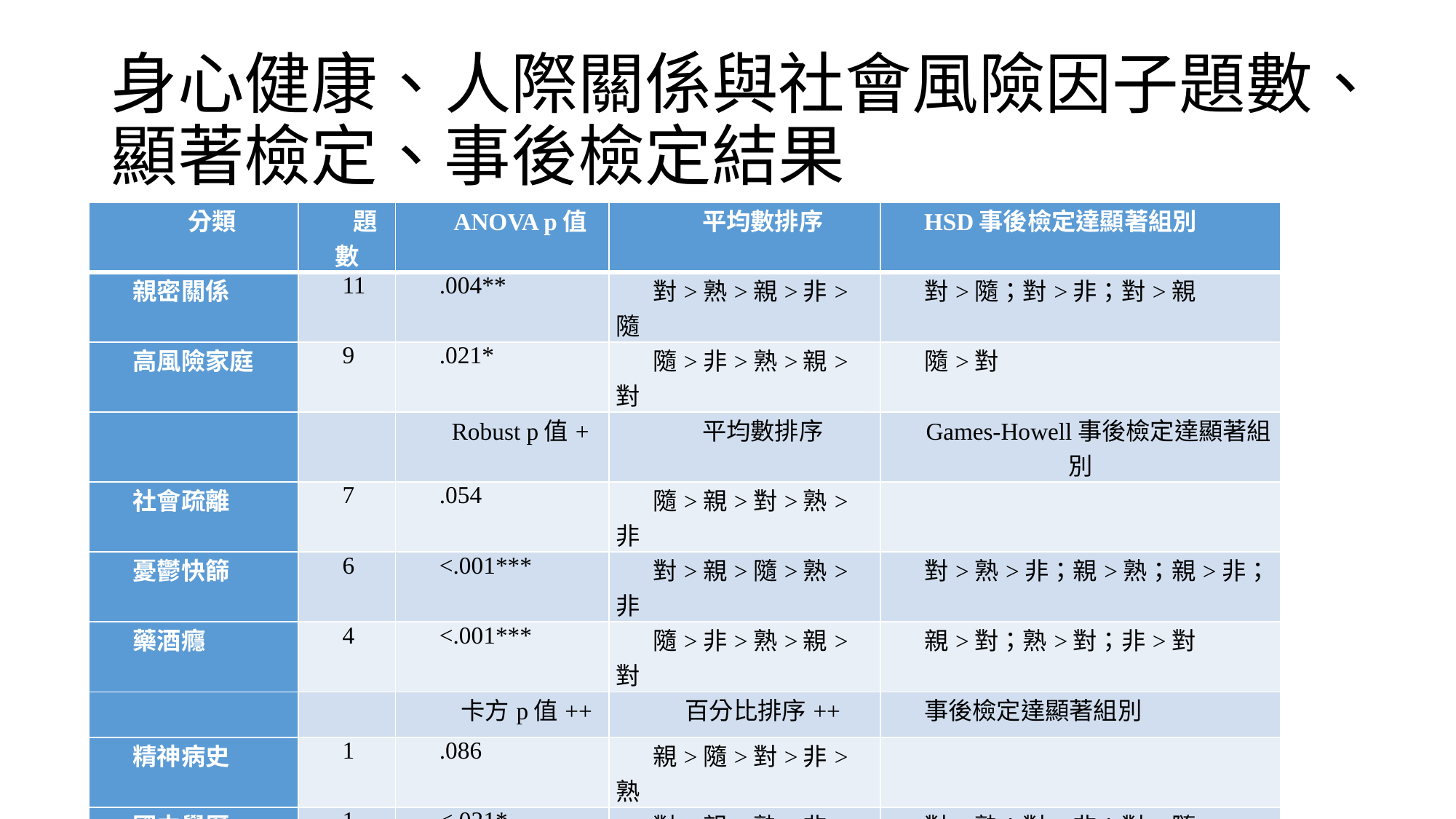

+
# 身心健康、人際關係與社會風險因子題數、顯著檢定、事後檢定結果
| 分類 | 題數 | ANOVA p值 | 平均數排序 | HSD事後檢定達顯著組別 |
| --- | --- | --- | --- | --- |
| 親密關係 | 11 | .004\*\* | 對>熟>親>非>隨 | 對>隨；對>非；對>親 |
| 高風險家庭 | 9 | .021\* | 隨>非>熟>親>對 | 隨>對 |
|  |  | Robust p值+ | 平均數排序 | Games-Howell事後檢定達顯著組別 |
| 社會疏離 | 7 | .054 | 隨>親>對>熟>非 |  |
| 憂鬱快篩 | 6 | <.001\*\*\* | 對>親>隨>熟>非 | 對>熟>非；親>熟；親>非； |
| 藥酒癮 | 4 | <.001\*\*\* | 隨>非>熟>親>對 | 親>對；熟>對；非>對 |
|  |  | 卡方p值++ | 百分比排序++ | 事後檢定達顯著組別 |
| 精神病史 | 1 | .086 | 親>隨>對>非>熟 |  |
| 國中學歷 | 1 | <.021\* | 對>親>熟>非>隨 | 對>熟；對>非；對>隨 |
| 就業狀態 | 1 | <.642 | 親>隨>熟>非>對 |  |
| 少年前科 | 1 | .01\* | 非>隨>熟>親 | 非>親 |
| 成年前科 | 1 | .003\* | 非>隨>熟>親 | 非>親；熟>親 |